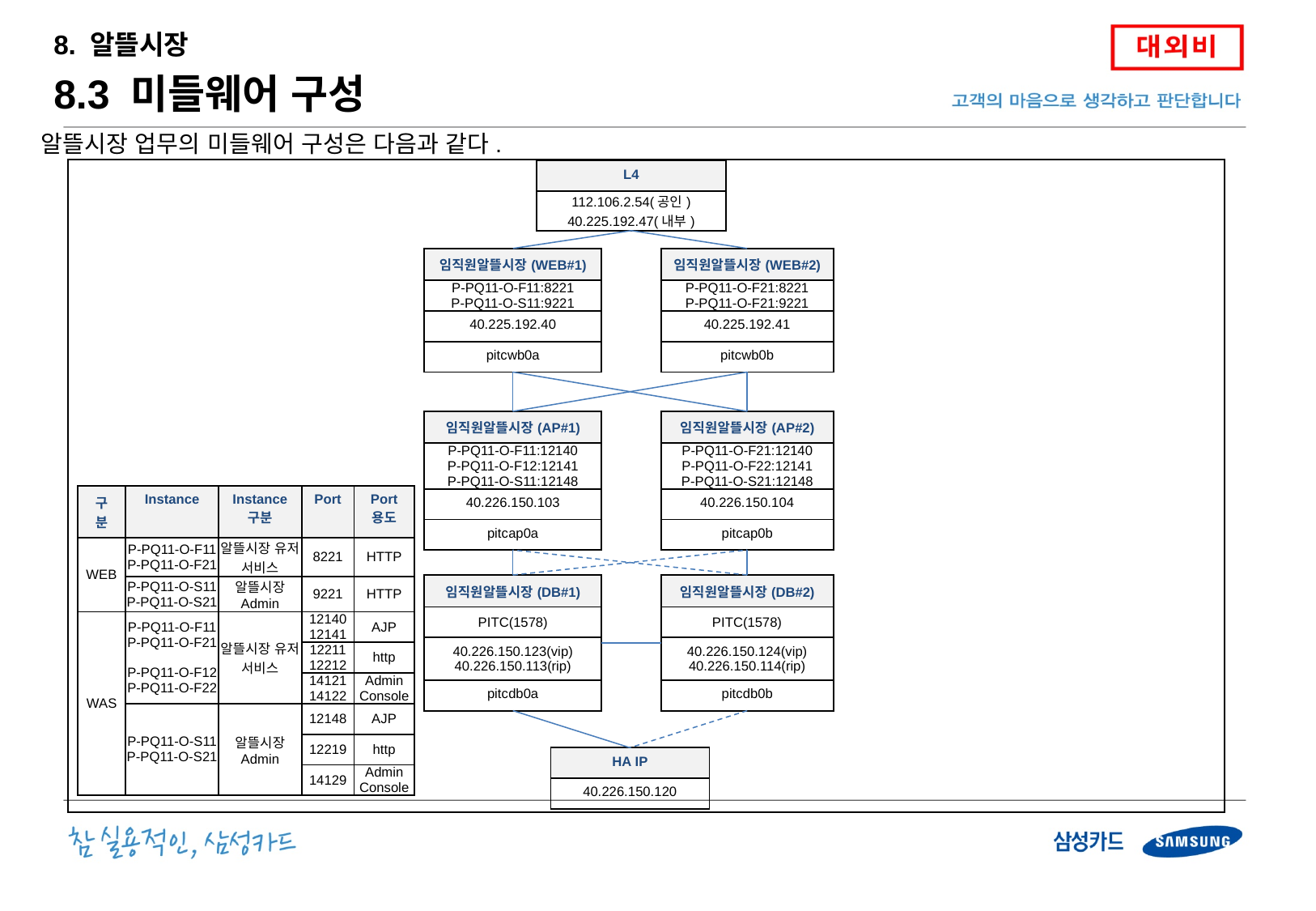

8. 알뜰시장
8.3 미들웨어 구성
알뜰시장 업무의 미들웨어 구성은 다음과 같다.

| L4 |
| --- |
| 112.106.2.54(공인) 40.225.192.47(내부) |
| 임직원알뜰시장(WEB#1) |
| --- |
| P-PQ11-O-F11:8221 P-PQ11-O-S11:9221 |
| 40.225.192.40 |
| pitcwb0a |
| 임직원알뜰시장(WEB#2) |
| --- |
| P-PQ11-O-F21:8221 P-PQ11-O-F21:9221 |
| 40.225.192.41 |
| pitcwb0b |
| 임직원알뜰시장(AP#1) |
| --- |
| P-PQ11-O-F11:12140 P-PQ11-O-F12:12141 P-PQ11-O-S11:12148 |
| 40.226.150.103 |
| pitcap0a |
| 임직원알뜰시장(AP#2) |
| --- |
| P-PQ11-O-F21:12140 P-PQ11-O-F22:12141 P-PQ11-O-S21:12148 |
| 40.226.150.104 |
| pitcap0b |
| 구분 | Instance | Instance 구분 | Port | Port 용도 |
| --- | --- | --- | --- | --- |
| WEB | P-PQ11-O-F11 P-PQ11-O-F21 | 알뜰시장 유저 서비스 | 8221 | HTTP |
|  | P-PQ11-O-S11 P-PQ11-O-S21 | 알뜰시장 Admin | 9221 | HTTP |
| WAS | P-PQ11-O-F11 P-PQ11-O-F21 P-PQ11-O-F12 P-PQ11-O-F22 | 알뜰시장 유저 서비스 | 12140 12141 | AJP |
|  |  |  | 12211 12212 | http |
|  |  |  | 14121 14122 | Admin Console |
|  | P-PQ11-O-S11 P-PQ11-O-S21 | 알뜰시장 Admin | 12148 | AJP |
|  |  |  | 12219 | http |
|  |  |  | 14129 | Admin Console |
| 임직원알뜰시장(DB#1) |
| --- |
| PITC(1578) |
| 40.226.150.123(vip) 40.226.150.113(rip) |
| pitcdb0a |
| 임직원알뜰시장(DB#2) |
| --- |
| PITC(1578) |
| 40.226.150.124(vip) 40.226.150.114(rip) |
| pitcdb0b |
| HA IP |
| --- |
| 40.226.150.120 |